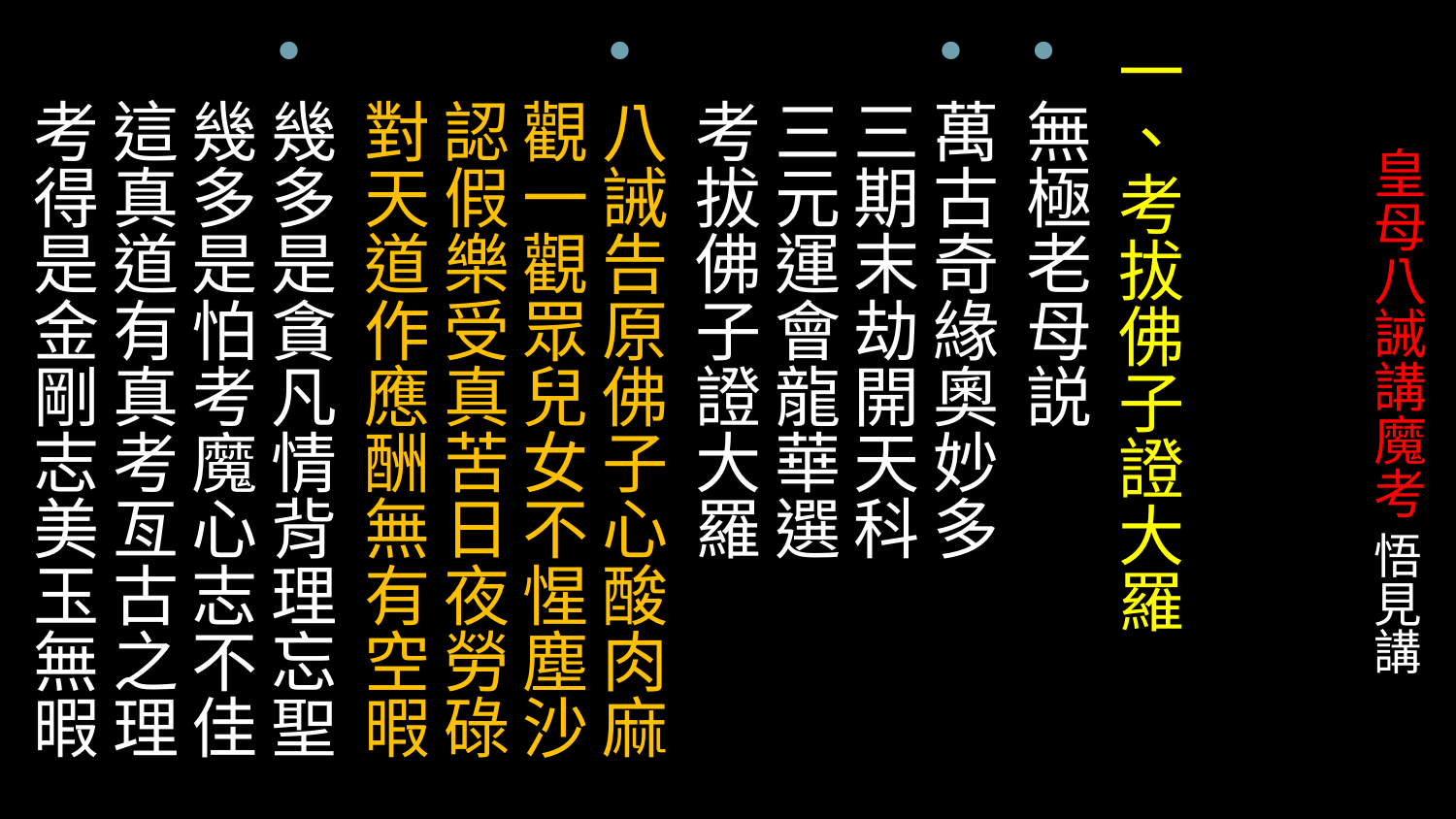

一、考拔佛子證大羅
無極老母説
萬古奇緣奧妙多 　
三期末劫開天科 
三元運會龍華選 　
考拔佛子證大羅
八誡告原佛子心酸肉麻
觀一觀眾兒女不惺塵沙
認假樂受真苦日夜勞碌
對天道作應酬無有空暇
幾多是貪凡情背理忘聖
幾多是怕考魔心志不佳
這真道有真考亙古之理
考得是金剛志美玉無暇
# 皇母八誡講魔考 悟見講